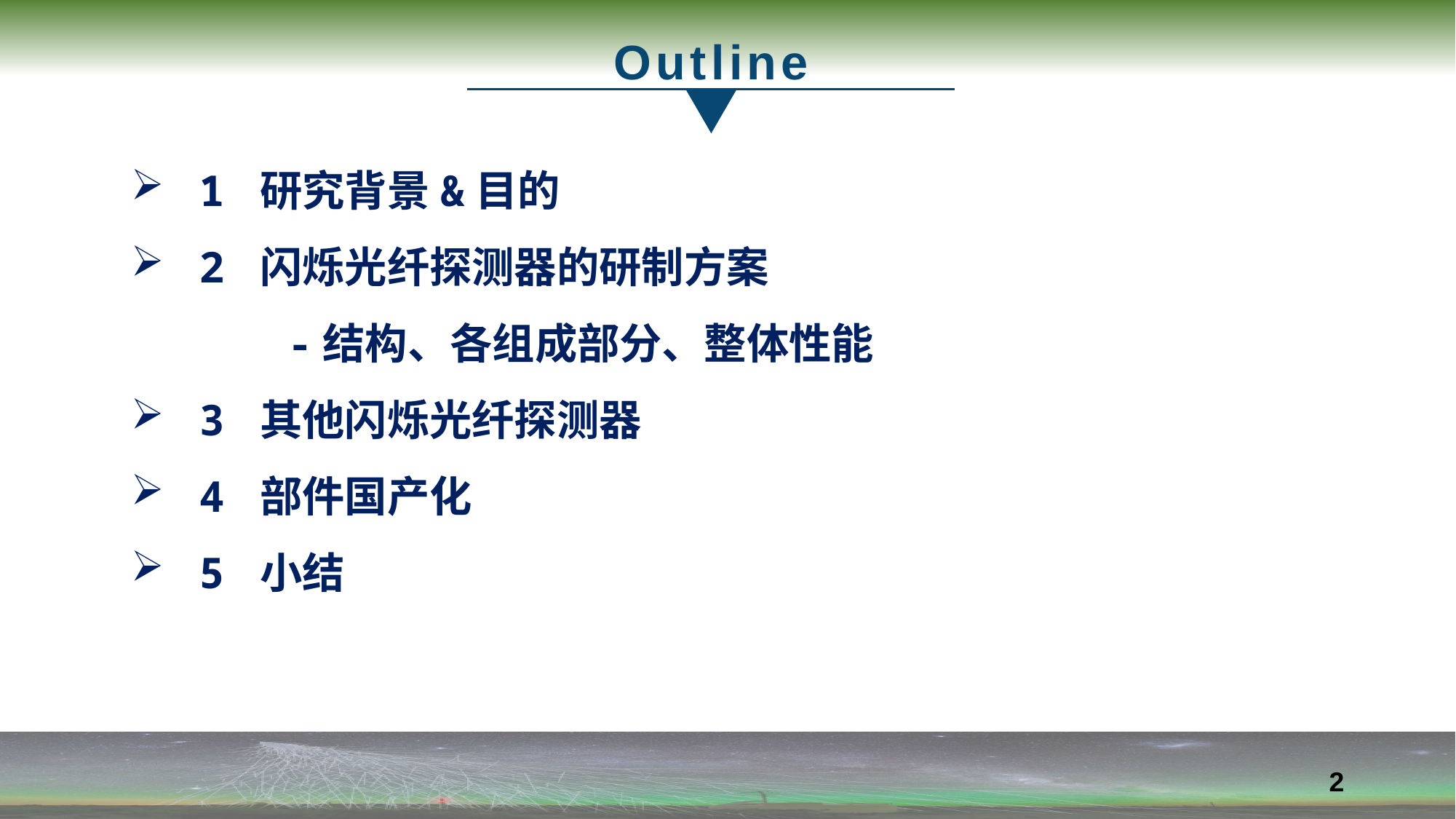

Outline

1 研究背景&目的
2 闪烁光纤探测器的研制方案
    -结构、各组成部分、整体性能
3 其他闪烁光纤探测器
4 部件国产化
5 小结